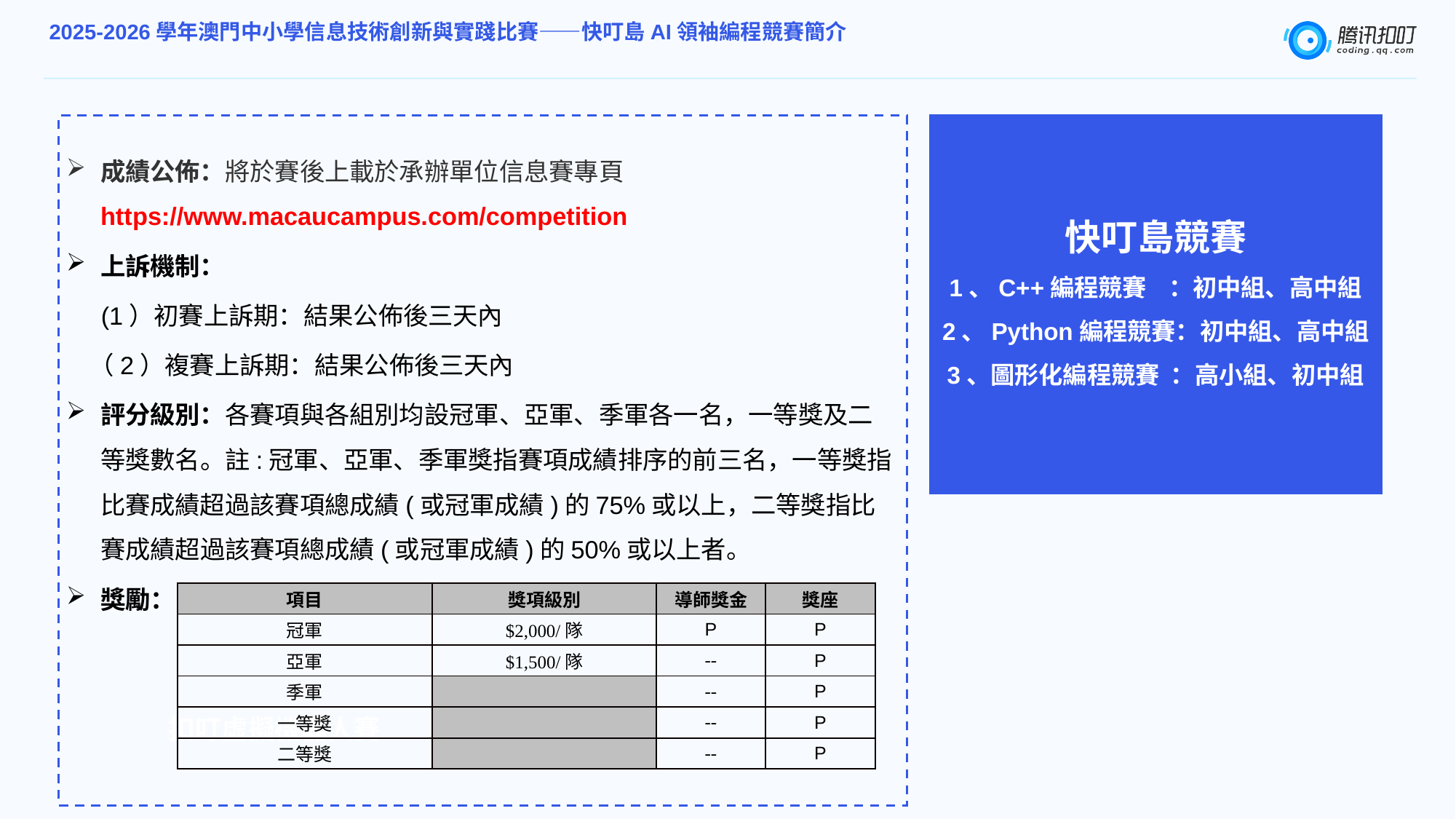

2025-2026學年澳門中小學信息技術創新與實踐比賽——快叮島AI領袖編程競賽簡介

快叮島競賽
1、C++編程競賽    ：初中組、高中組
2、Python編程競賽：初中組、高中組
3、圖形化編程競賽  ：高小組、初中組

成績公佈：將於賽後上載於承辦單位信息賽專頁 https://www.macaucampus.com/competition
上訴機制：
     (1）初賽上訴期：結果公佈後三天內
   （2）複賽上訴期：結果公佈後三天內
評分級別：各賽項與各組別均設冠軍、亞軍、季軍各一名，一等獎及二等獎數名。註:冠軍、亞軍、季軍獎指賽項成績排序的前三名，一等獎指比賽成績超過該賽項總成績(或冠軍成績)的75%或以上，二等獎指比賽成績超過該賽項總成績(或冠軍成績)的50%或以上者。
獎勵：

| 項目 | 獎項級別 | 導師獎金 | 獎座 |
| --- | --- | --- | --- |
| 冠軍 | $2,000/隊 | P | P |
| 亞軍 | $1,500/隊 | -- | P |
| 季軍 |  | -- | P |
| 一等獎 |  | -- | P |
| 二等獎 |  | -- | P |
扣叮虛擬機器人賽